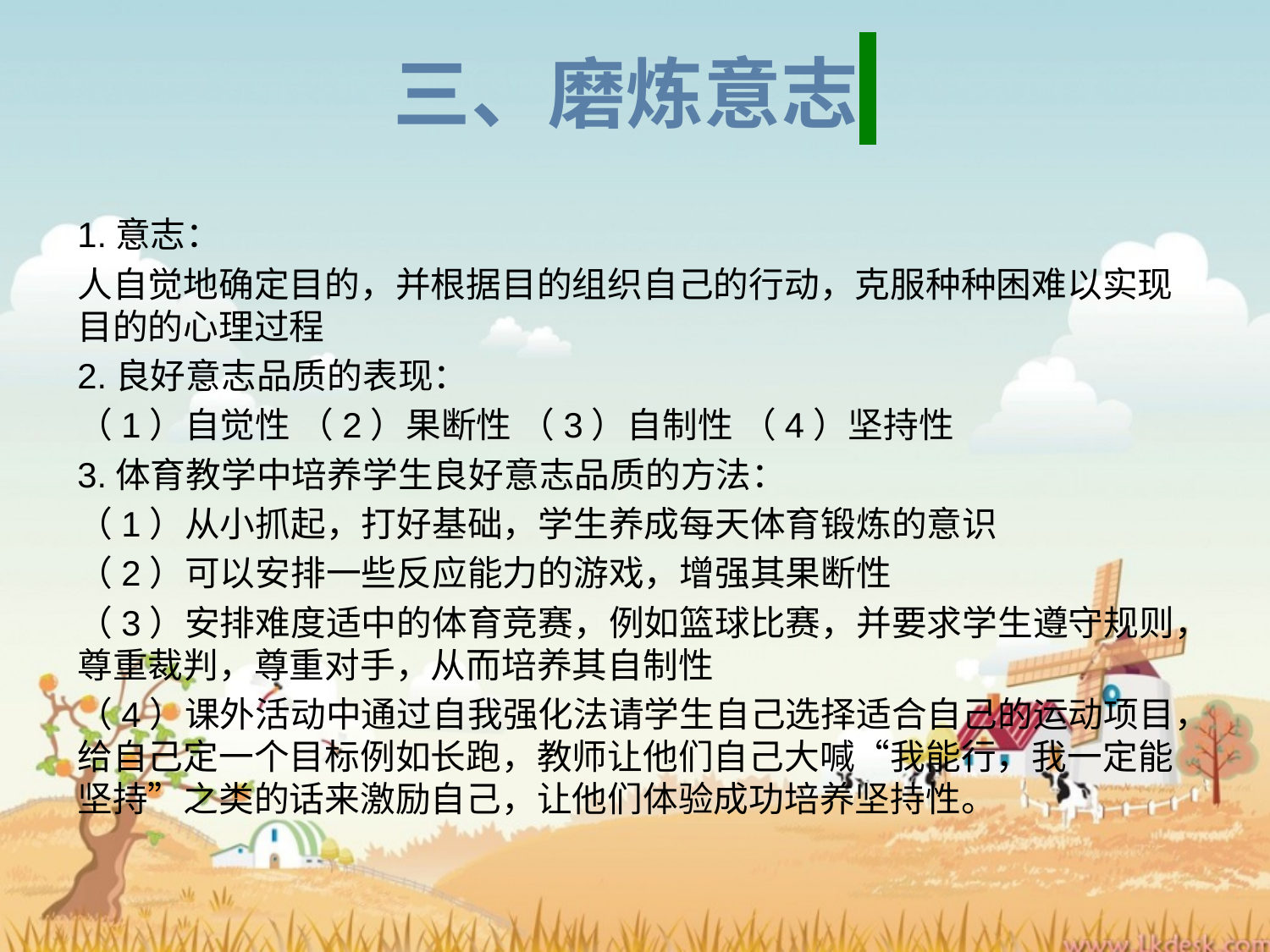

# 三、磨炼意志
1.意志：
人自觉地确定目的，并根据目的组织自己的行动，克服种种困难以实现目的的心理过程
2.良好意志品质的表现：
（1）自觉性 （2）果断性 （3）自制性 （4）坚持性
3.体育教学中培养学生良好意志品质的方法：
（1）从小抓起，打好基础，学生养成每天体育锻炼的意识
（2）可以安排一些反应能力的游戏，增强其果断性
（3）安排难度适中的体育竞赛，例如篮球比赛，并要求学生遵守规则，尊重裁判，尊重对手，从而培养其自制性
（4）课外活动中通过自我强化法请学生自己选择适合自己的运动项目，给自己定一个目标例如长跑，教师让他们自己大喊“我能行，我一定能坚持”之类的话来激励自己，让他们体验成功培养坚持性。